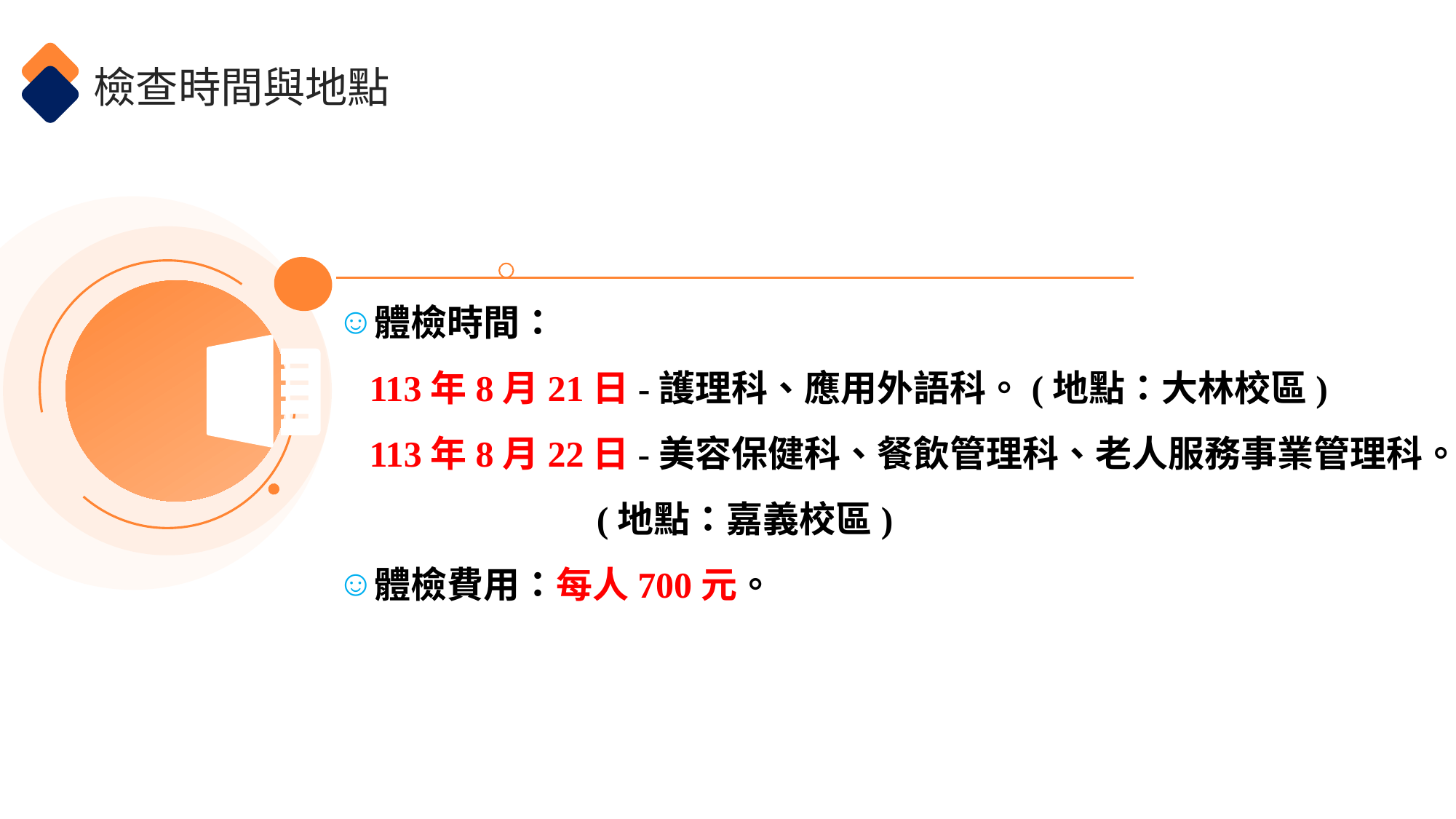

檢查時間與地點

體檢時間：
113年8月21日-護理科、應用外語科。(地點：大林校區)
113年8月22日-美容保健科、餐飲管理科、老人服務事業管理科。
                         (地點：嘉義校區)
體檢費用：每人700元。